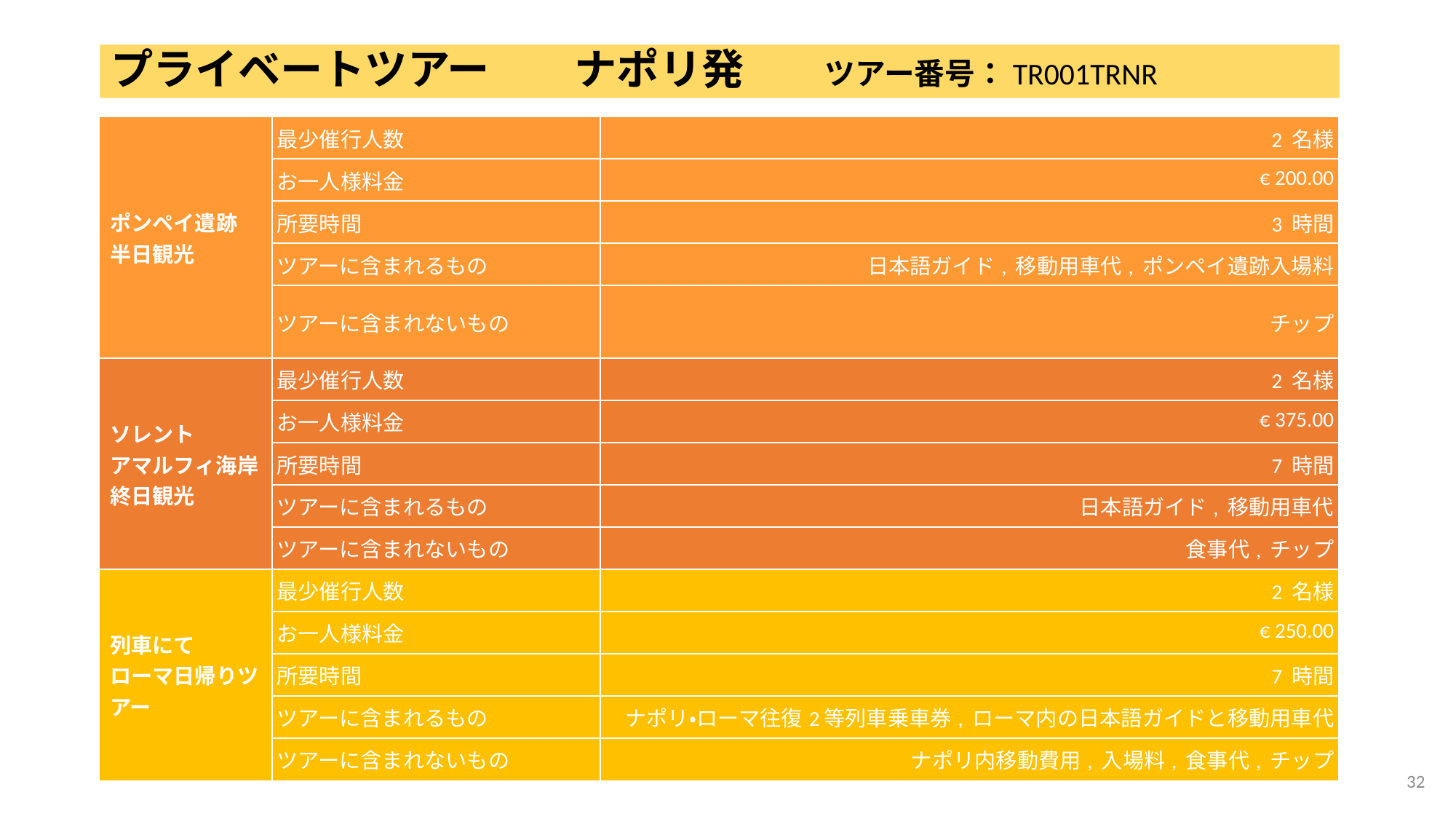

# プライベートツアー　　ナポリ発    　ツアー番号：TR001TRNR
| ポンペイ遺跡 半日観光 | 最少催行人数 | 2 名様 |
| --- | --- | --- |
|  | お一人様料金 | € 200.00 |
|  | 所要時間 | 3 時間 |
|  | ツアーに含まれるもの | 日本語ガイド, 移動用車代, ポンペイ遺跡入場料 |
|  | ツアーに含まれないもの | チップ |
| ソレント アマルフィ海岸 終日観光 | 最少催行人数 | 2 名様 |
|  | お一人様料金 | € 375.00 |
|  | 所要時間 | 7 時間 |
|  | ツアーに含まれるもの | 日本語ガイド, 移動用車代 |
|  | ツアーに含まれないもの | 食事代, チップ |
| 列車にて ローマ日帰りツアー | 最少催行人数 | 2 名様 |
|  | お一人様料金 | € 250.00 |
|  | 所要時間 | 7 時間 |
|  | ツアーに含まれるもの | ナポリ・ローマ往復2等列車乗車券, ローマ内の日本語ガイドと移動用車代 |
|  | ツアーに含まれないもの | ナポリ内移動費用, 入場料, 食事代, チップ |
32